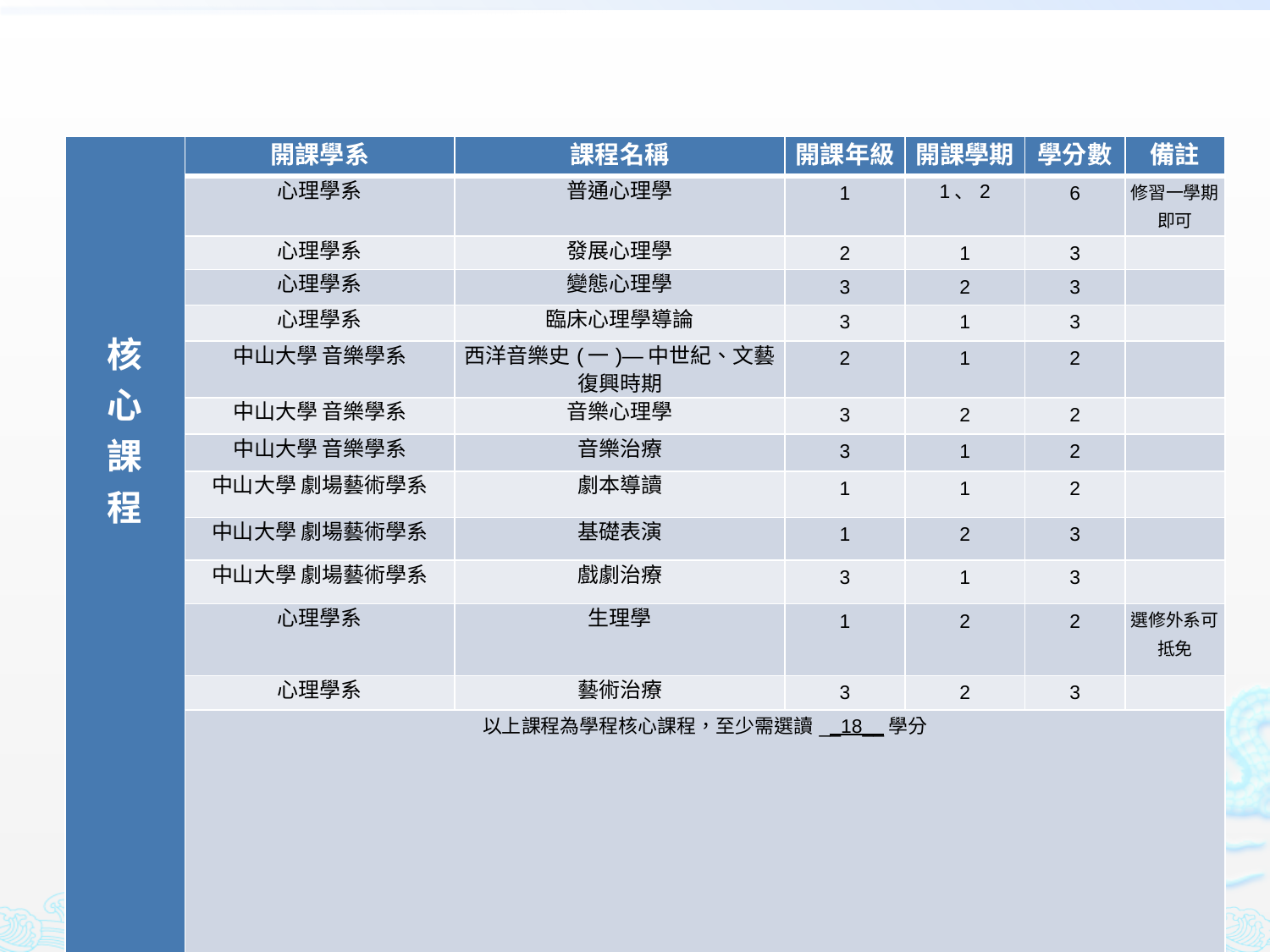

| 核 心 課 程 | 開課學系 | 課程名稱 | 開課年級 | 開課學期 | 學分數 | 備註 |
| --- | --- | --- | --- | --- | --- | --- |
|  | 心理學系 | 普通心理學 | 1 | 1、2 | 6 | 修習一學期即可 |
|  | 心理學系 | 發展心理學 | 2 | 1 | 3 |  |
|  | 心理學系 | 變態心理學 | 3 | 2 | 3 |  |
|  | 心理學系 | 臨床心理學導論 | 3 | 1 | 3 |  |
|  | 中山大學 音樂學系 | 西洋音樂史(一)—中世紀、文藝復興時期 | 2 | 1 | 2 |  |
|  | 中山大學 音樂學系 | 音樂心理學 | 3 | 2 | 2 |  |
|  | 中山大學 音樂學系 | 音樂治療 | 3 | 1 | 2 |  |
|  | 中山大學 劇場藝術學系 | 劇本導讀 | 1 | 1 | 2 |  |
|  | 中山大學 劇場藝術學系 | 基礎表演 | 1 | 2 | 3 |  |
|  | 中山大學 劇場藝術學系 | 戲劇治療 | 3 | 1 | 3 |  |
|  | 心理學系 | 生理學 | 1 | 2 | 2 | 選修外系可抵免 |
|  | 心理學系 | 藝術治療 | 3 | 2 | 3 |  |
|  | 以上課程為學程核心課程，至少需選讀\_\_18\_\_學分 |  |  |  |  |  |